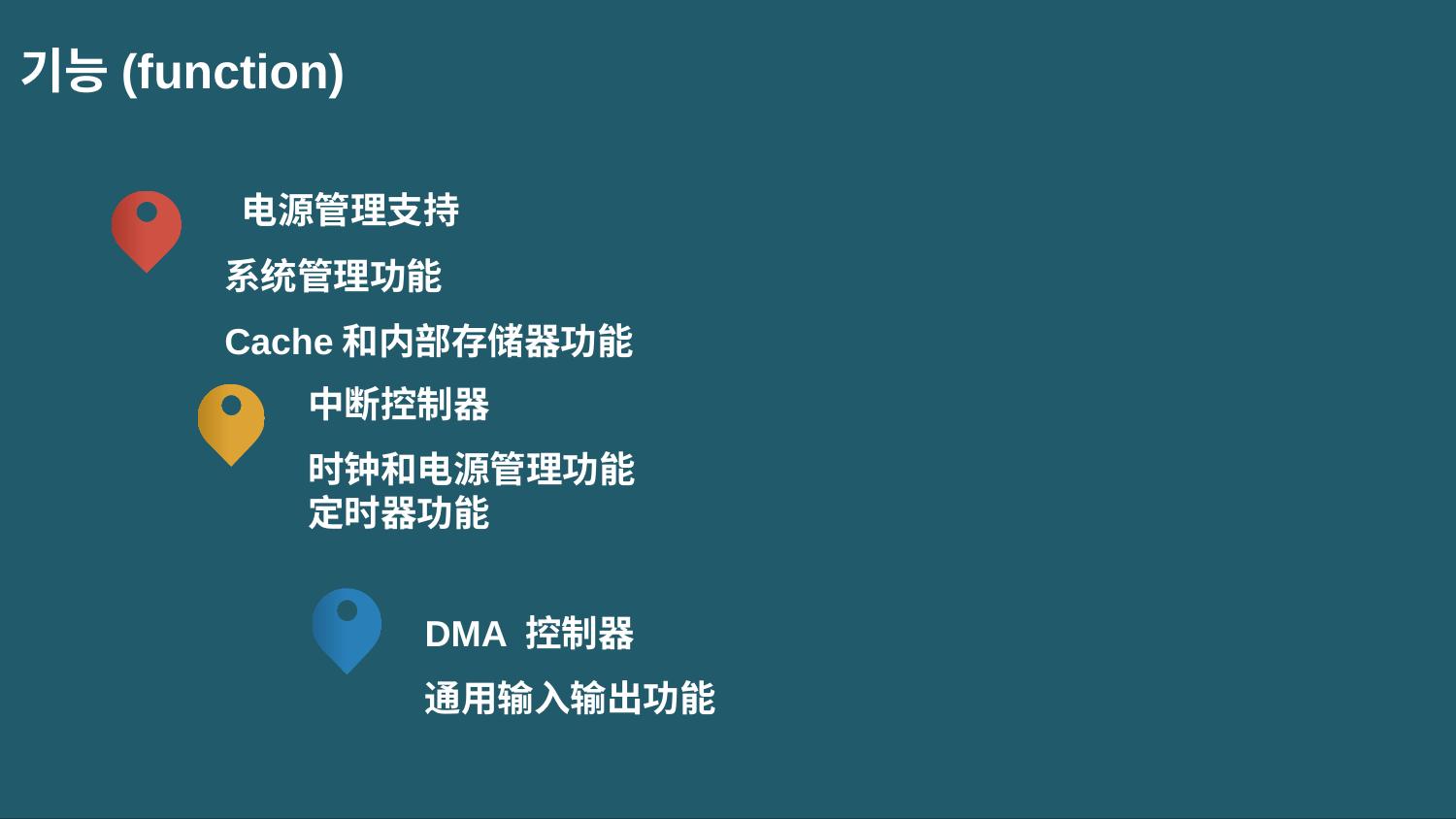

기능(function)
 电源管理支持
系统管理功能
Cache和内部存储器功能

中断控制器
时钟和电源管理功能
定时器功能

DMA 控制器
通用输入输出功能